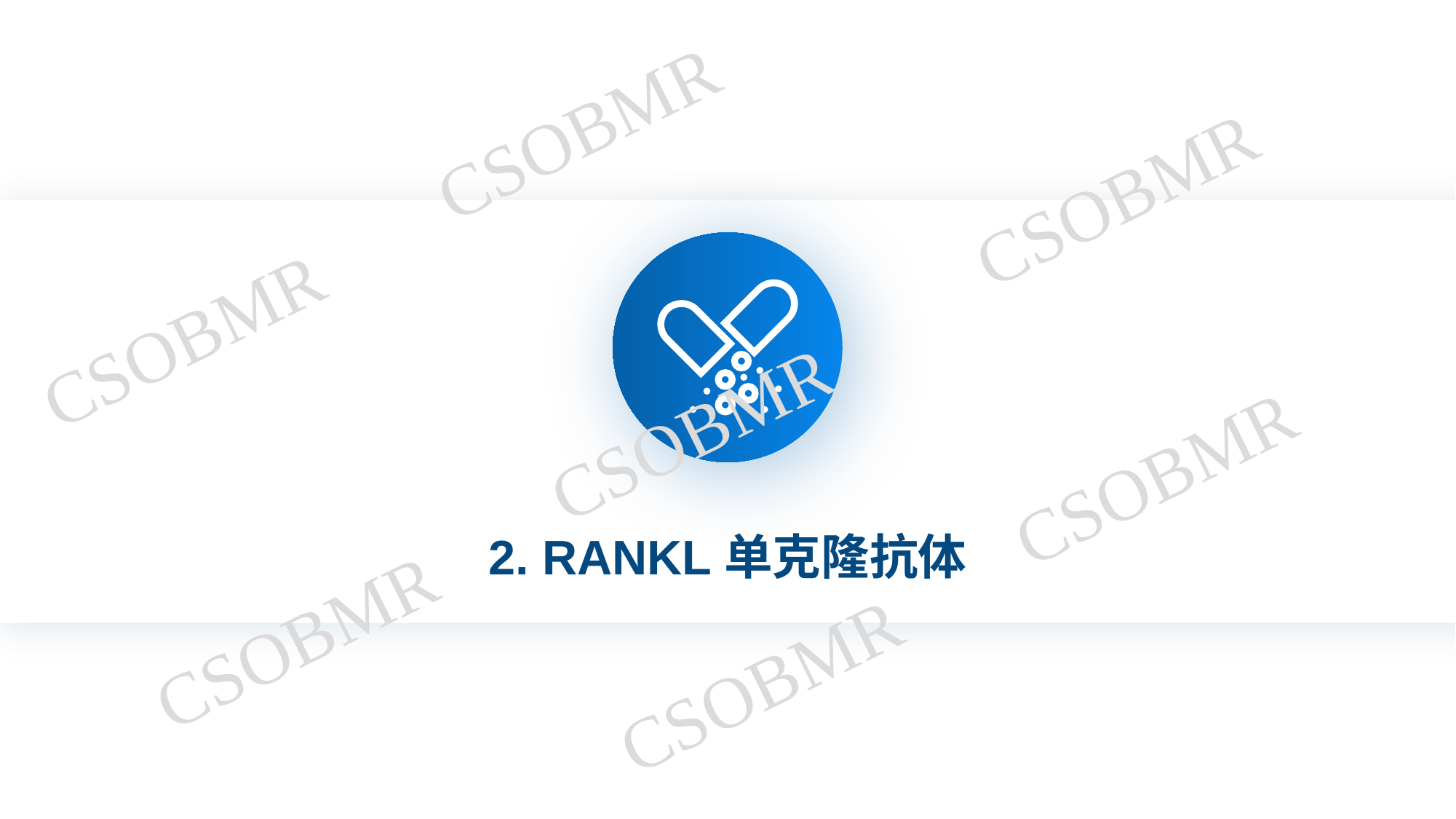

2. RANKL单克隆抗体
CSOBMR
CSOBMR

CSOBMR
CSOBMR
CSOBMR
2. RANKL单克隆抗体
CSOBMR
CSOBMR